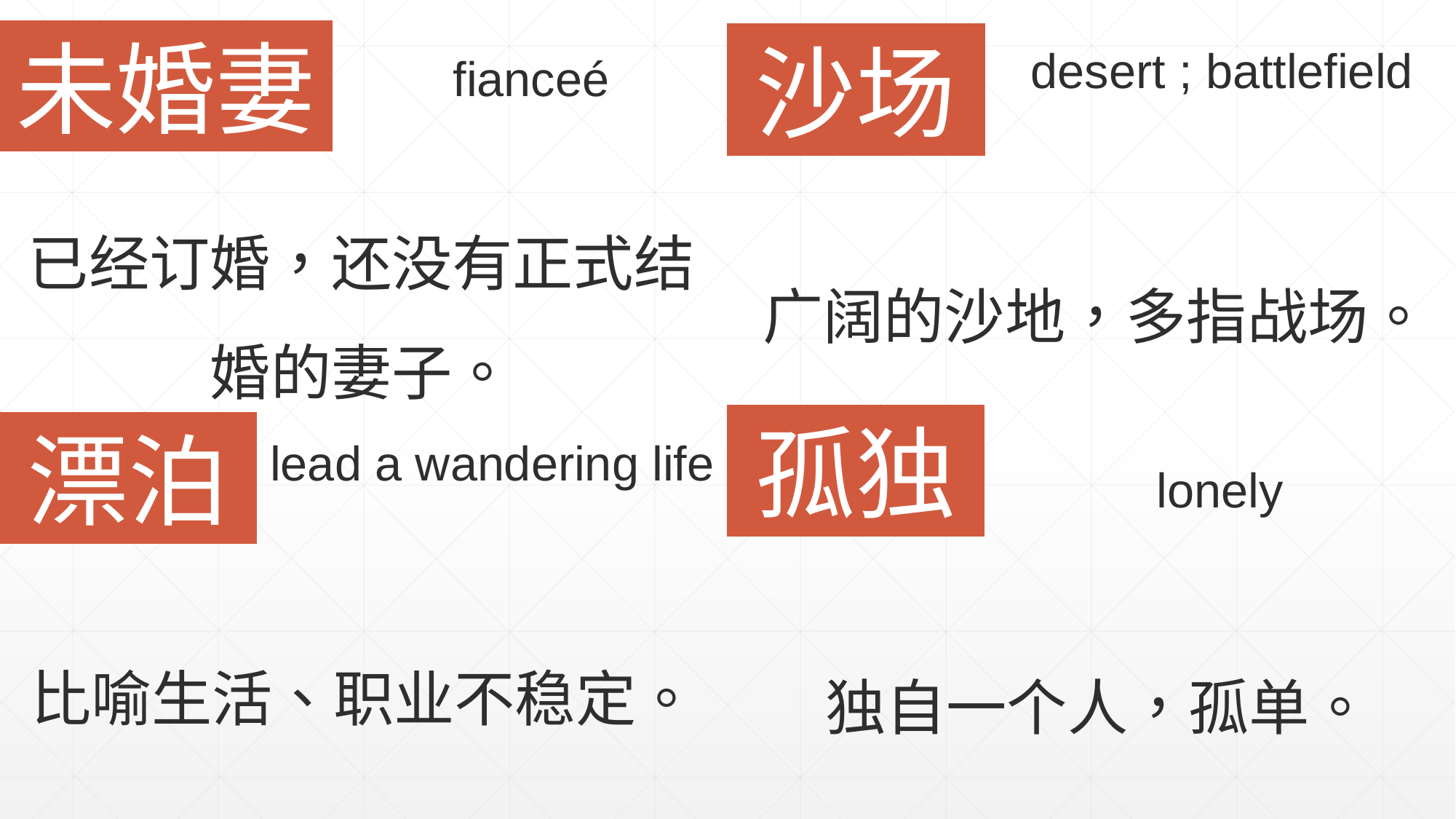

未婚妻
沙场
desert ; battlefield
fianceé
已经订婚，还没有正式结婚的妻子。
广阔的沙地，多指战场。
孤独
漂泊
lead a wandering life
lonely
比喻生活、职业不稳定。
独自一个人，孤单。